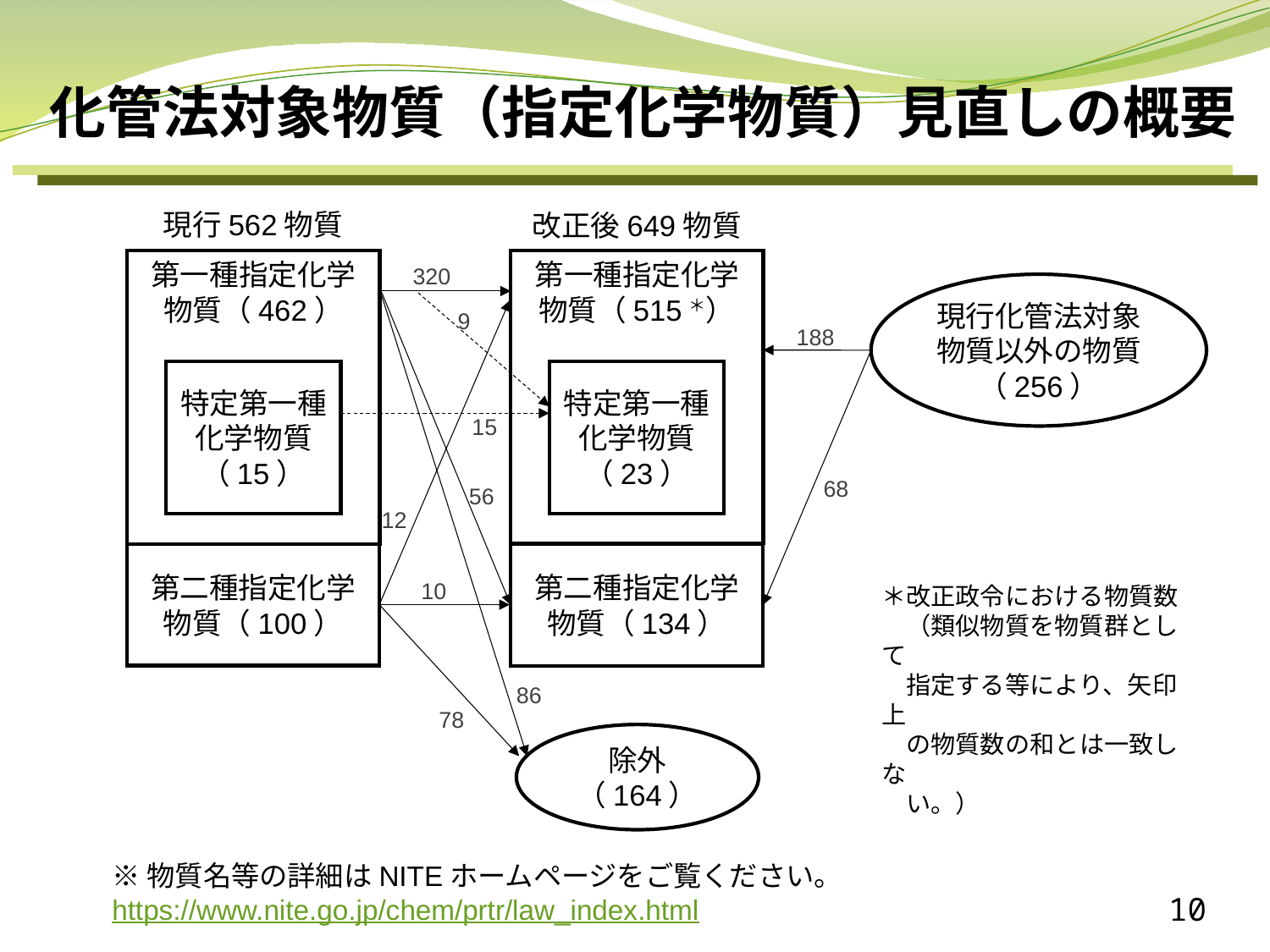

化管法対象物質（指定化学物質）見直しの概要

現行562物質
改正後649物質
第一種指定化学物質（462）
第一種指定化学物質（515＊）
320
現行化管法対象物質以外の物質（256）
9
188
特定第一種化学物質（15）
特定第一種化学物質（23）
15
68
56
12
第二種指定化学物質（100）
第二種指定化学物質（134）
10
＊改正政令における物質数
　（類似物質を物質群として
　指定する等により、矢印上
　の物質数の和とは一致しな
　い。）
86
78
除外（164）
※物質名等の詳細はNITEホームページをご覧ください。
https://www.nite.go.jp/chem/prtr/law_index.html
10